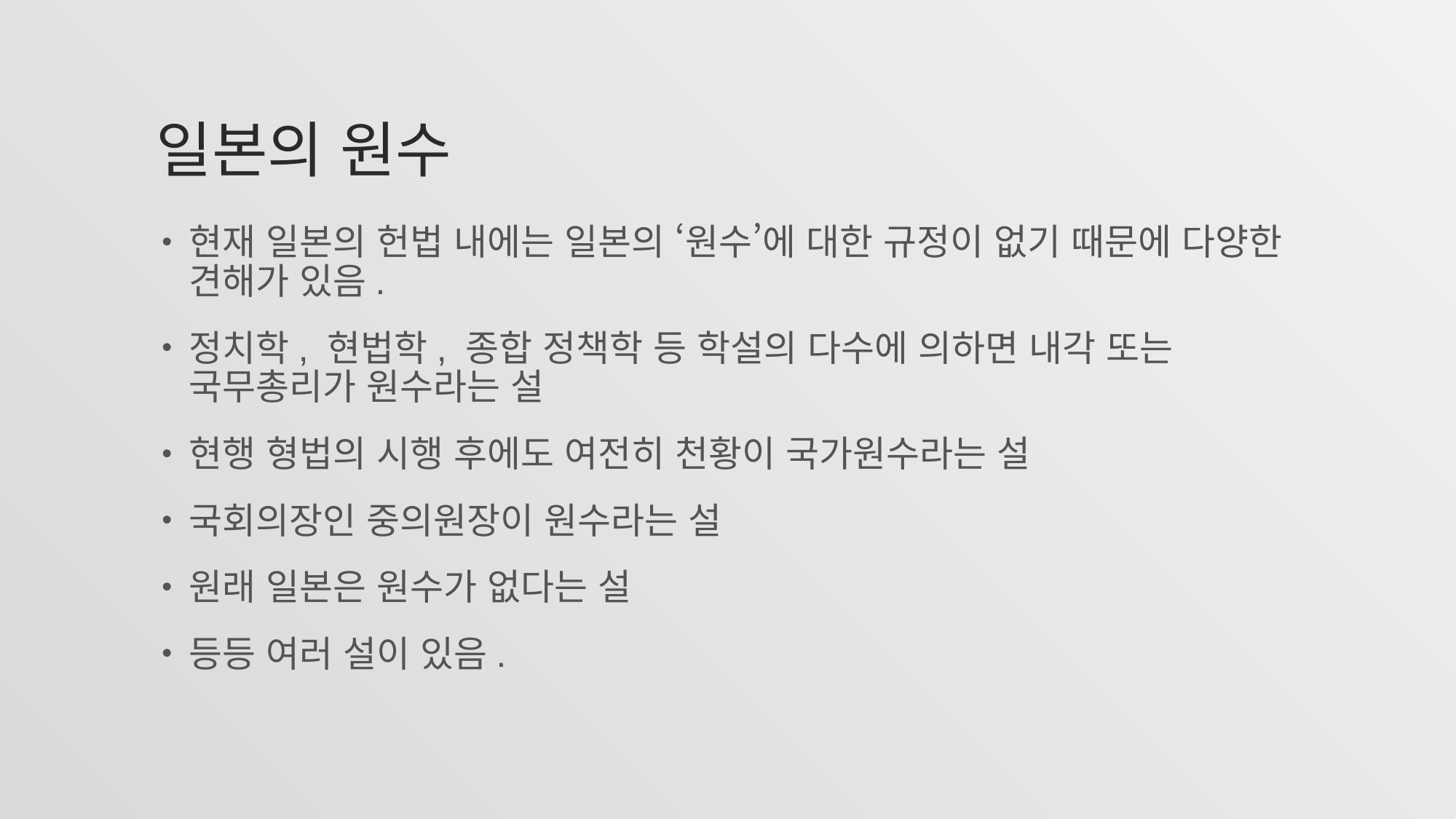

# 일본의 원수
현재 일본의 헌법 내에는 일본의 ‘원수’에 대한 규정이 없기 때문에 다양한 견해가 있음.
정치학, 현법학, 종합 정책학 등 학설의 다수에 의하면 내각 또는 국무총리가 원수라는 설
현행 형법의 시행 후에도 여전히 천황이 국가원수라는 설
국회의장인 중의원장이 원수라는 설
원래 일본은 원수가 없다는 설
등등 여러 설이 있음.